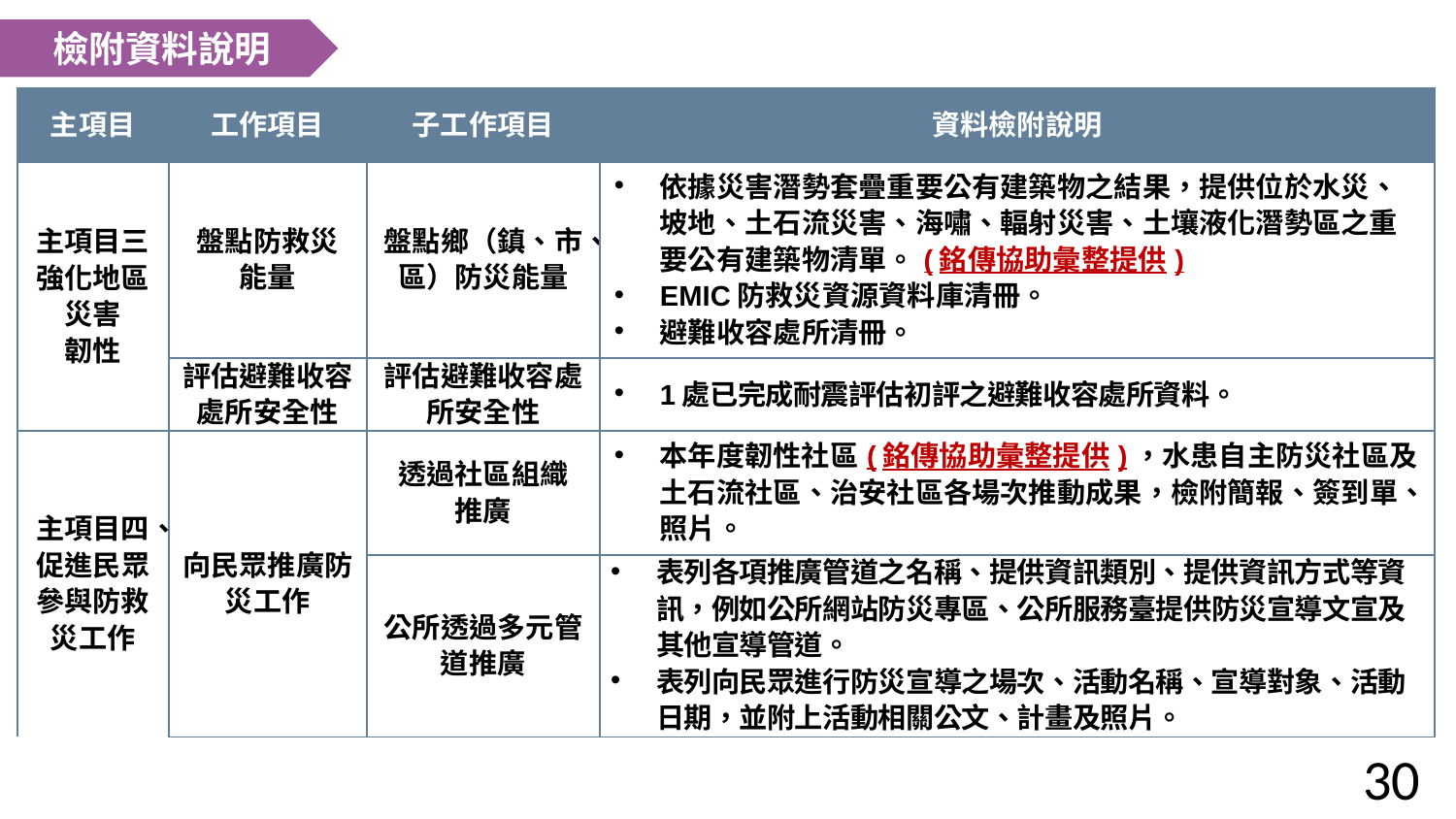

檢附資料說明
| 主項目 | 工作項目 | 子工作項目 | 資料檢附說明 |
| --- | --- | --- | --- |
| 主項目三 強化地區災害 韌性 | 盤點防救災 能量 | 盤點鄉（鎮、市、區）防災能量 | 依據災害潛勢套疊重要公有建築物之結果，提供位於水災、坡地、土石流災害、海嘯、輻射災害、土壤液化潛勢區之重要公有建築物清單。(銘傳協助彙整提供) EMIC防救災資源資料庫清冊。 避難收容處所清冊。 |
|  | 評估避難收容處所安全性 | 評估避難收容處所安全性 | 1處已完成耐震評估初評之避難收容處所資料。 |
| 主項目四、 促進民眾參與防救災工作 | 向民眾推廣防災工作 | 透過社區組織 推廣 | 本年度韌性社區(銘傳協助彙整提供)，水患自主防災社區及土石流社區、治安社區各場次推動成果，檢附簡報、簽到單、照片。 |
|  |  | 公所透過多元管道推廣 | 表列各項推廣管道之名稱、提供資訊類別、提供資訊方式等資訊，例如公所網站防災專區、公所服務臺提供防災宣導文宣及其他宣導管道。 表列向民眾進行防災宣導之場次、活動名稱、宣導對象、活動日期，並附上活動相關公文、計畫及照片。 |
30